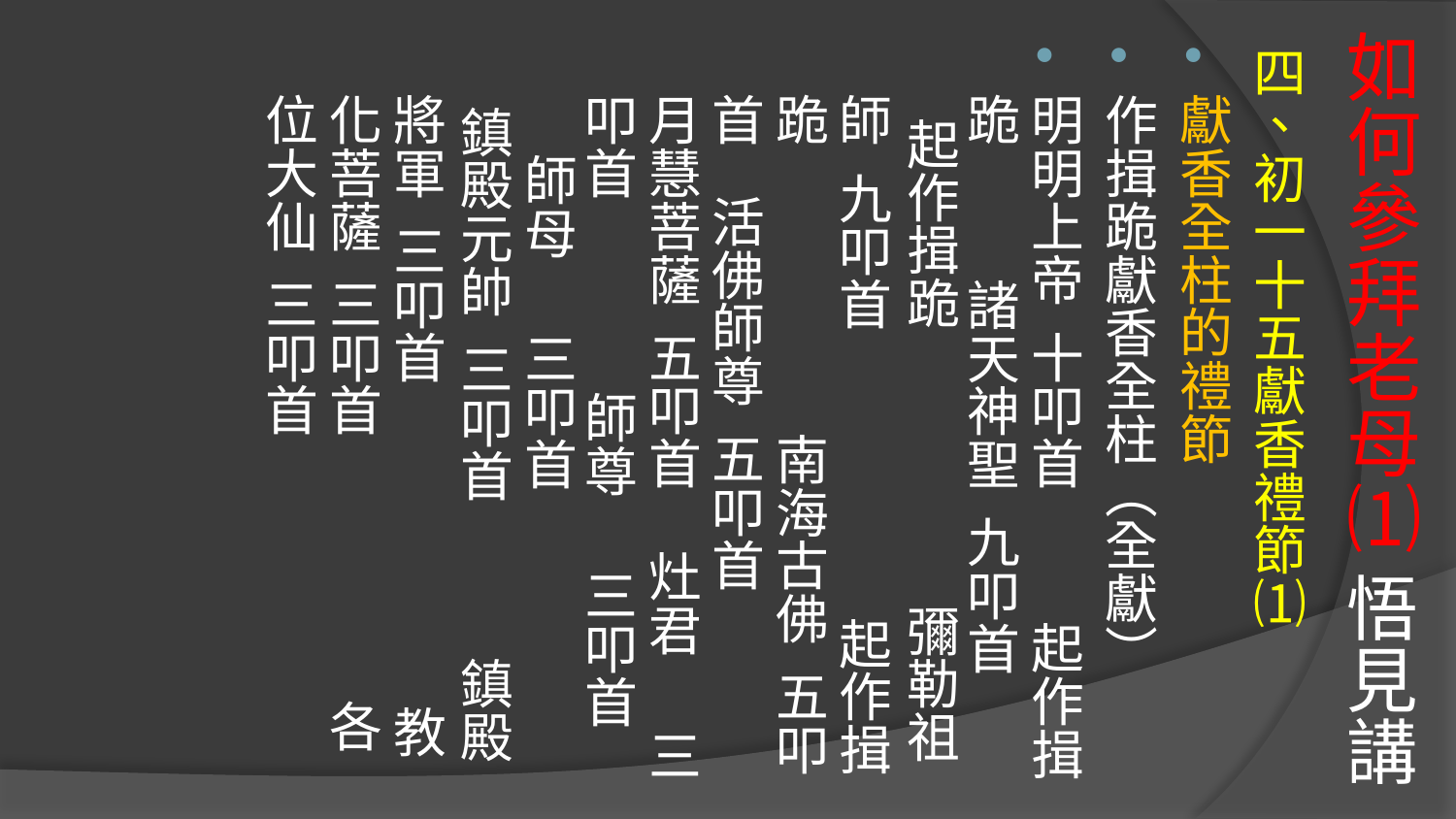

# 如何參拜老母⑴ 悟見講
四、初一十五獻香禮節⑴
獻香全柱的禮節
作揖跪獻香全柱（全獻）
明明上帝  十叩首           起作揖跪           諸天神聖  九叩首           起作揖跪                       彌勒祖師  九叩首                        起作揖跪                        南海古佛  五叩首    活佛師尊  五叩首             月慧菩薩  五叩首     灶君      三叩首                師尊      三叩首          師母      三叩首                          鎮殿元帥  三叩首             鎮殿將軍  三叩首                           教化菩薩  三叩首                      各位大仙  三叩首